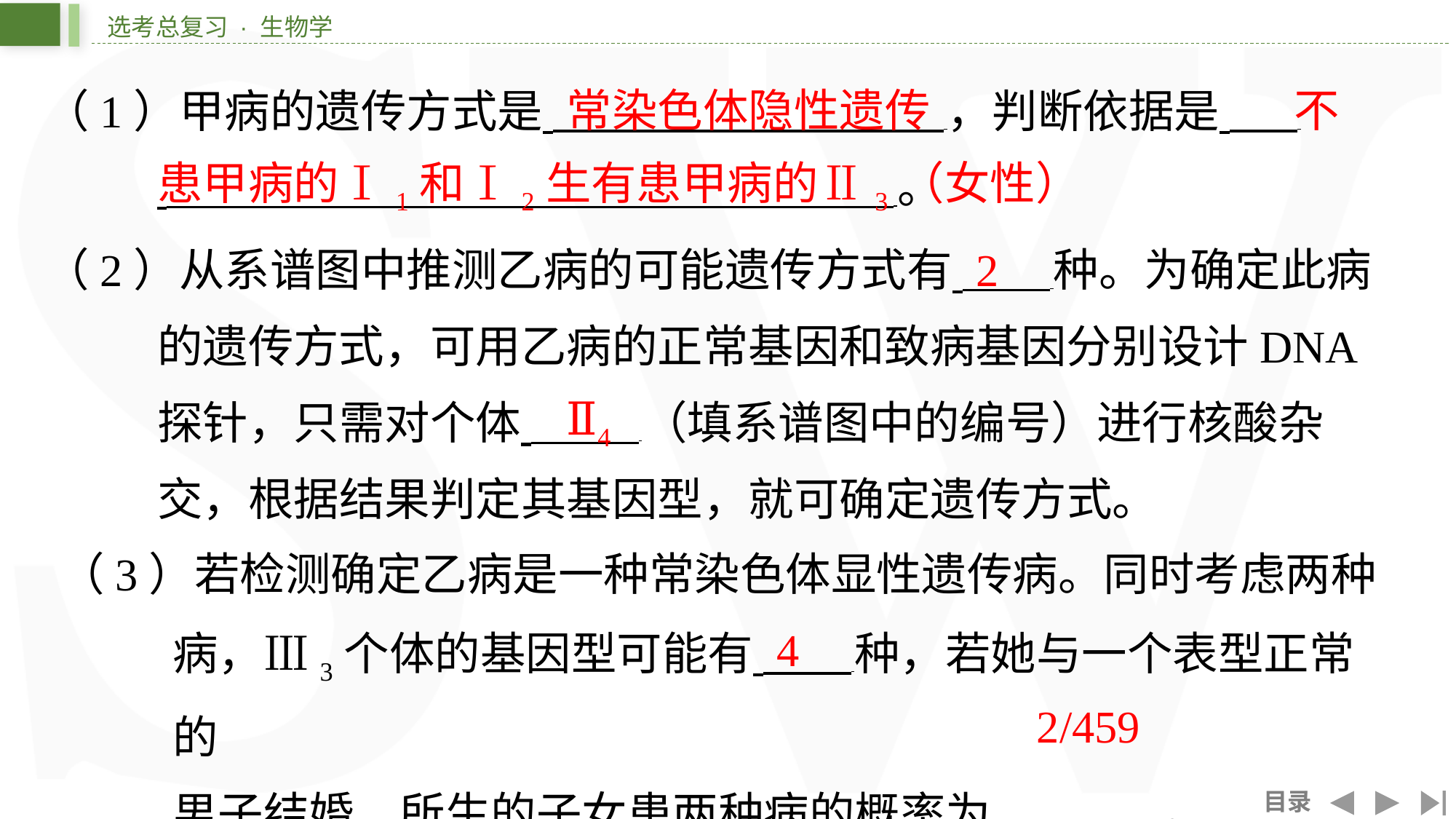

常染色体隐性遗传
不
（1）甲病的遗传方式是                                                            ，判断依据是            ⁠
                                                                                                              ⁠。
患甲病的Ⅰ1和Ⅰ2生有患甲病的Ⅱ3（女性）
2
（2）从系谱图中推测乙病的可能遗传方式有               ⁠种。为确定此病
的遗传方式，可用乙病的正常基因和致病基因分别设计DNA
探针，只需对个体                  （填系谱图中的编号）进行核酸杂
交，根据结果判定其基因型，就可确定遗传方式。
Ⅱ4
（3）若检测确定乙病是一种常染色体显性遗传病。同时考虑两种
病，Ⅲ3个体的基因型可能有               种，若她与一个表型正常的
男子结婚，所生的子女患两种病的概率为                          ⁠。
4
2/459